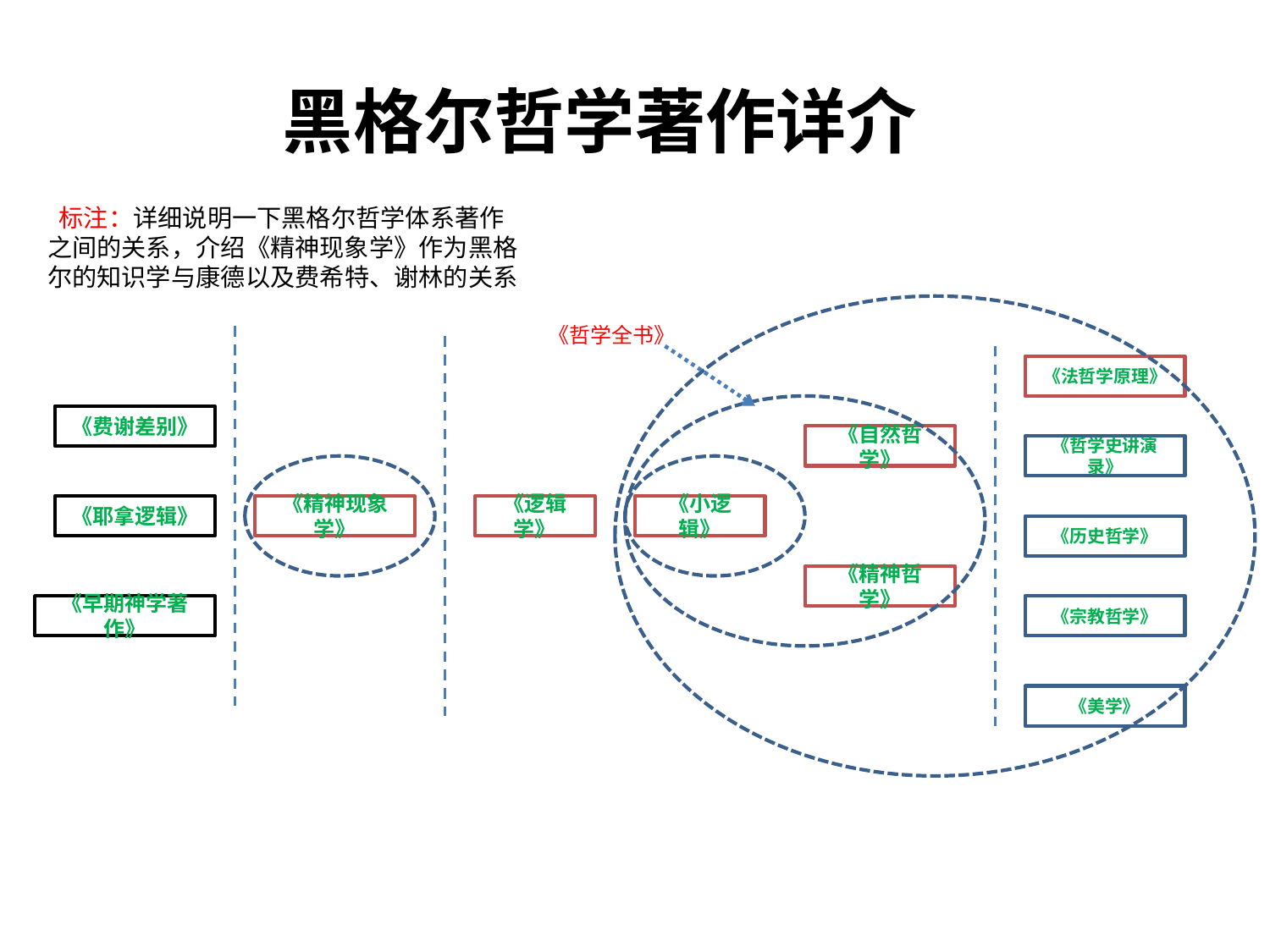

黑格尔哲学著作详介
 标注：详细说明一下黑格尔哲学体系著作之间的关系，介绍《精神现象学》作为黑格尔的知识学与康德以及费希特、谢林的关系

《哲学全书》
《法哲学原理》

《费谢差别》
《自然哲学》
《哲学史讲演录》

《耶拿逻辑》
《精神现象学》
《逻辑学》
《小逻辑》
《历史哲学》
《精神哲学》
《早期神学著作》
《宗教哲学》
《美学》